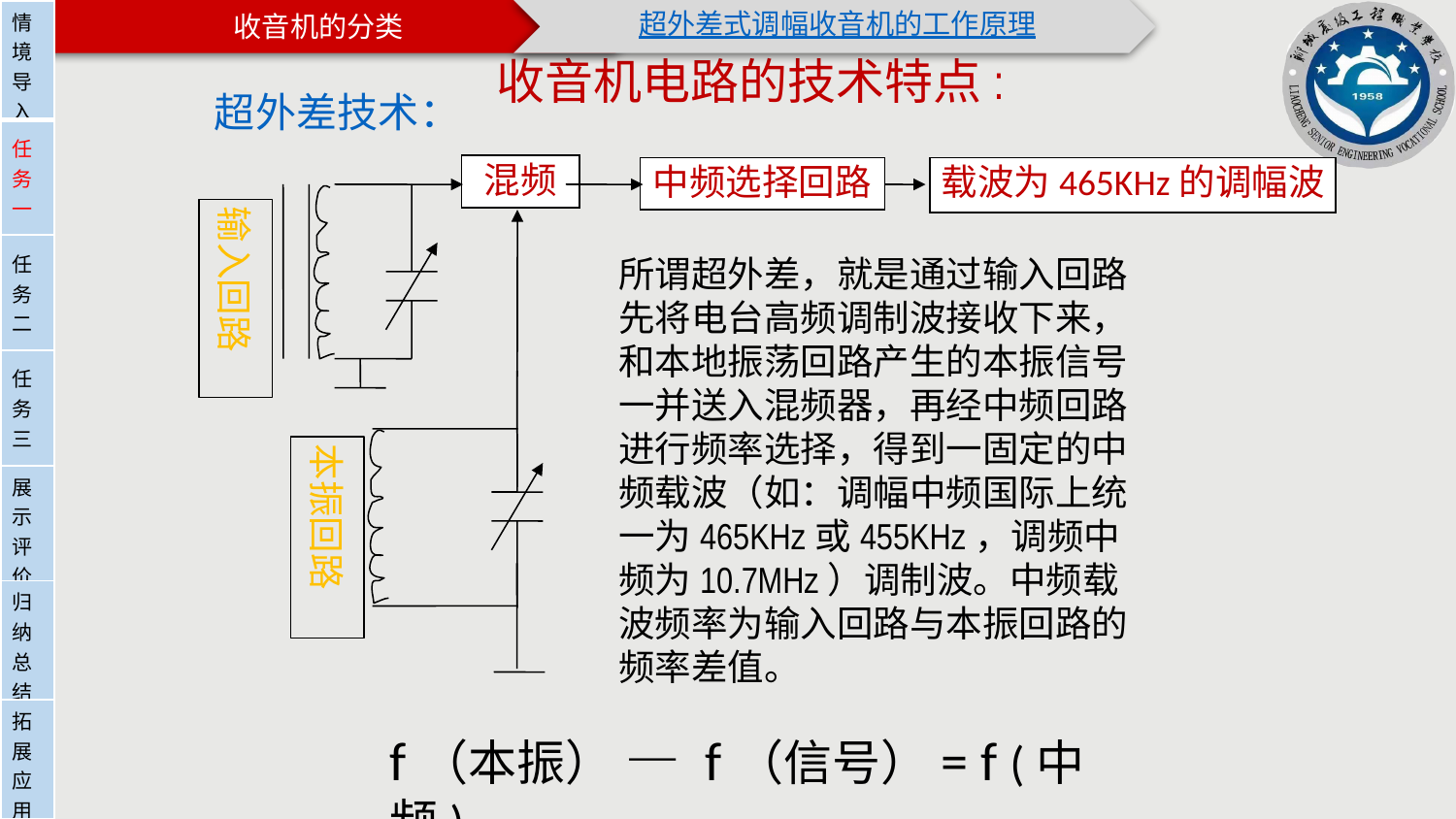

| 情境导入 |
| --- |
| 任务一 |
| 任务二 |
| 任务三 |
| 展示评价 |
| 归纳总结 |
| 拓展应用 |
收音机的分类
超外差式调幅收音机的工作原理
超外差技术：
收音机电路的技术特点:
混频
中频选择回路
载波为465KHz的调幅波

输入回路

本振回路

所谓超外差，就是通过输入回路先将电台高频调制波接收下来，和本地振荡回路产生的本振信号一并送入混频器，再经中频回路进行频率选择，得到一固定的中频载波（如：调幅中频国际上统一为465KHz或455KHz，调频中频为10.7MHz）调制波。中频载波频率为输入回路与本振回路的频率差值。
f（本振） — f（信号）= f (中频)